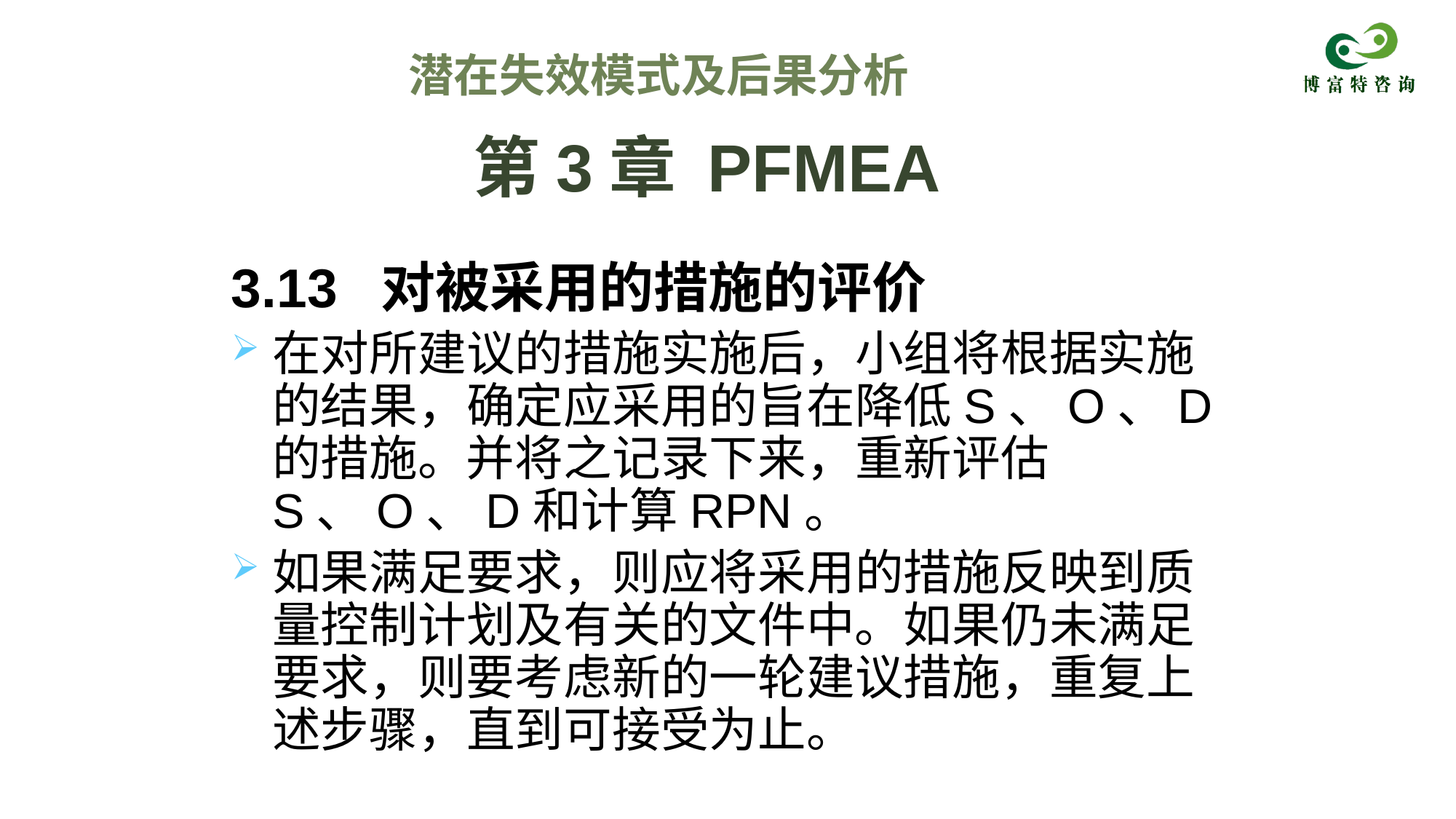

潜在失效模式及后果分析
# 第3章 PFMEA
3.13  对被采用的措施的评价
在对所建议的措施实施后，小组将根据实施的结果，确定应采用的旨在降低S、O、D的措施。并将之记录下来，重新评估S、O、D和计算RPN。
如果满足要求，则应将采用的措施反映到质量控制计划及有关的文件中。如果仍未满足要求，则要考虑新的一轮建议措施，重复上述步骤，直到可接受为止。
77